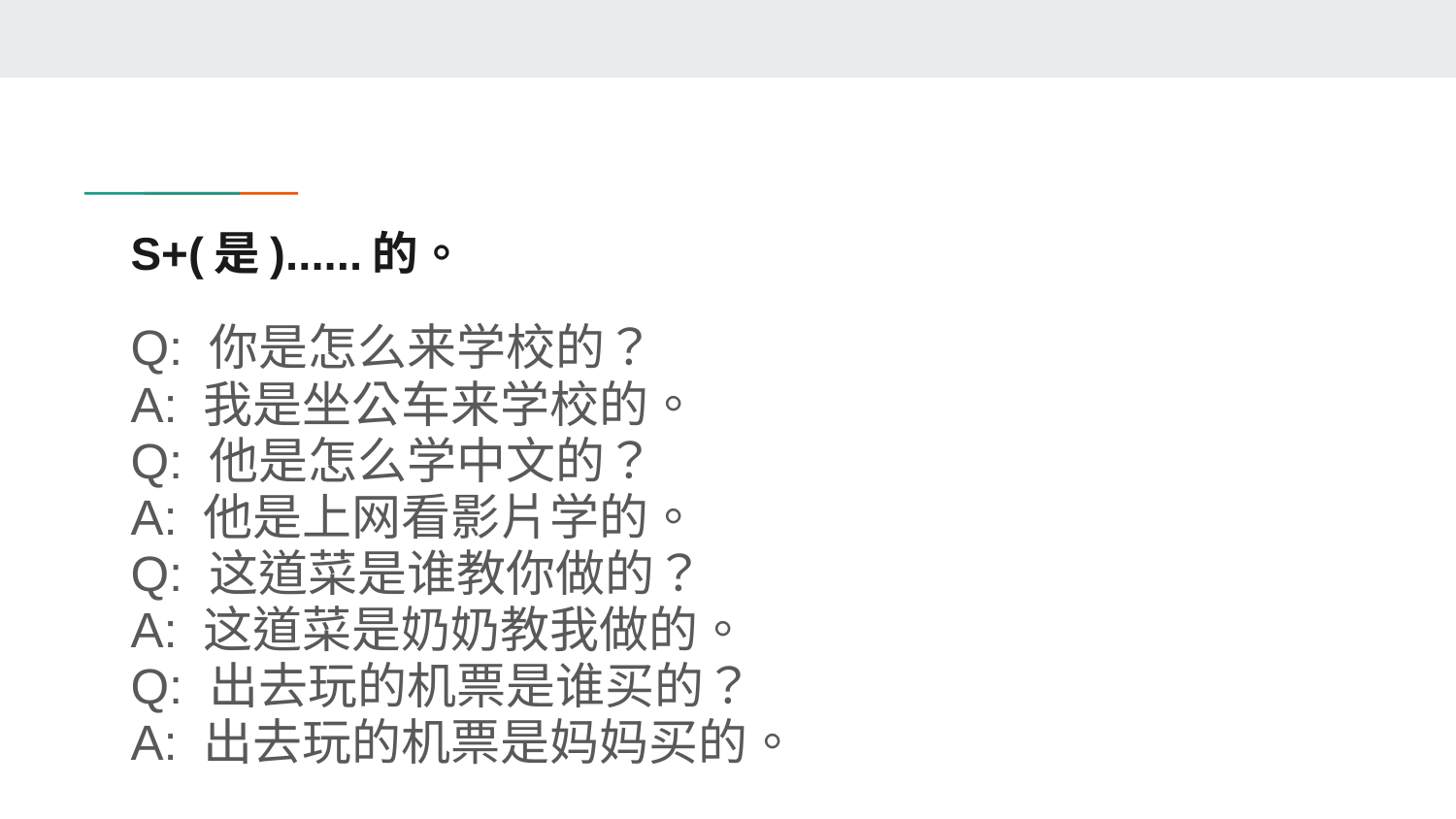

# S+(是)......的。
Q: 你是怎么来学校的？
A: 我是坐公车来学校的。
Q: 他是怎么学中文的？
A: 他是上网看影片学的。
Q: 这道菜是谁教你做的？
A: 这道菜是奶奶教我做的。
Q: 出去玩的机票是谁买的？
A: 出去玩的机票是妈妈买的。